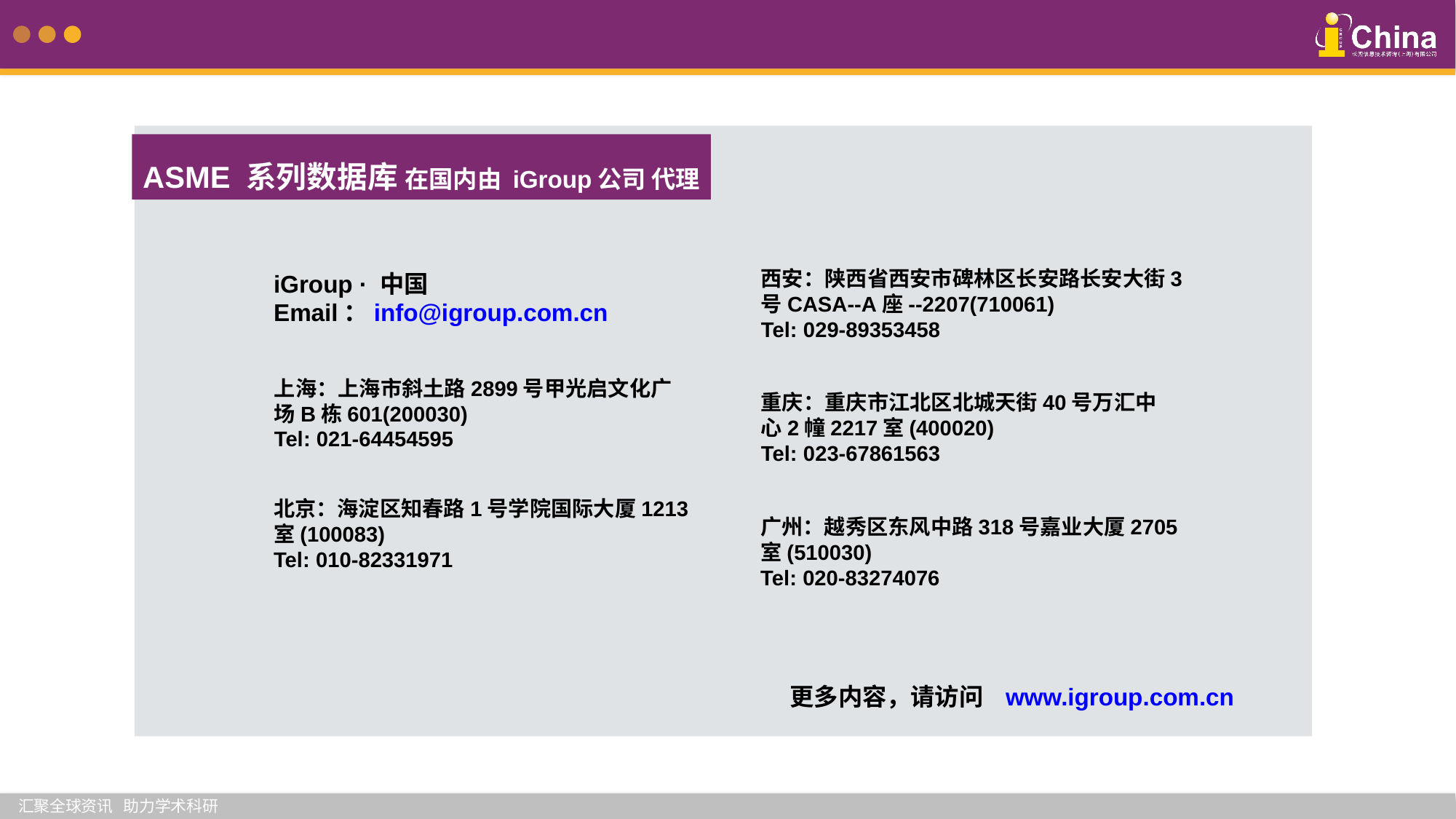

ASME 系列数据库 在国内由 iGroup公司 代理

西安：陕西省西安市碑林区长安路长安大街3号CASA--A座--2207(710061)
Tel: 029-89353458
iGroup · 中国
Email：info@igroup.com.cn
上海：上海市斜土路2899号甲光启文化广场B栋601(200030)
Tel: 021-64454595
重庆：重庆市江北区北城天街40号万汇中心2幢2217室(400020)
Tel: 023-67861563
北京：海淀区知春路1号学院国际大厦1213室(100083)
Tel: 010-82331971
广州：越秀区东风中路318号嘉业大厦2705室(510030)
Tel: 020-83274076
更多内容，请访问   www.igroup.com.cn